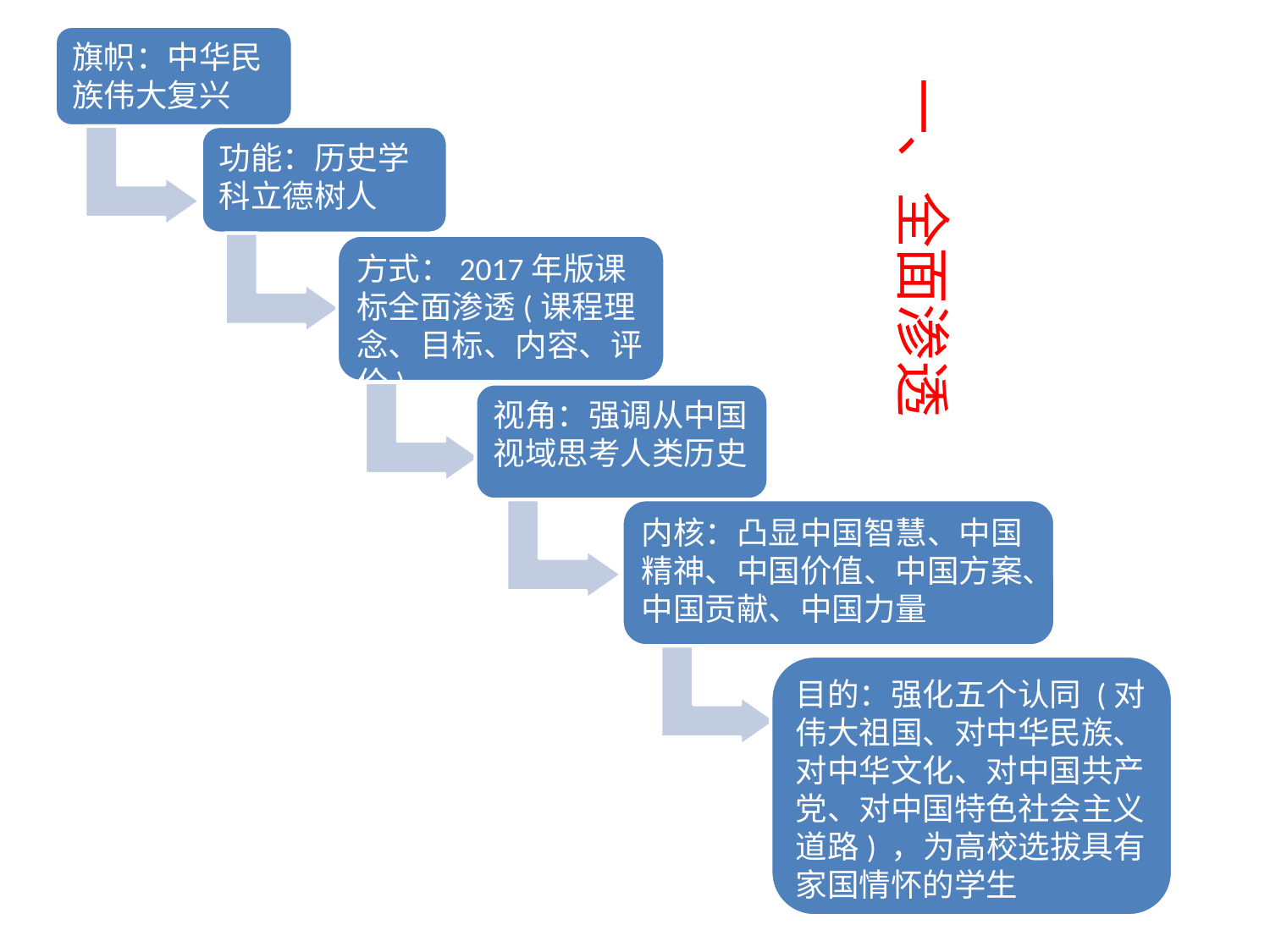

旗帜：中华民族伟大复兴
  一、全面渗透

功能：历史学科立德树人

方式：2017年版课标全面渗透(课程理念、目标、内容、评价)

视角：强调从中国视域思考人类历史

内核：凸显中国智慧、中国精神、中国价值、中国方案、中国贡献、中国力量

目的：强化五个认同 (对伟大祖国、对中华民族、对中华文化、对中国共产党、对中国特色社会主义道路) ，为高校选拔具有家国情怀的学生